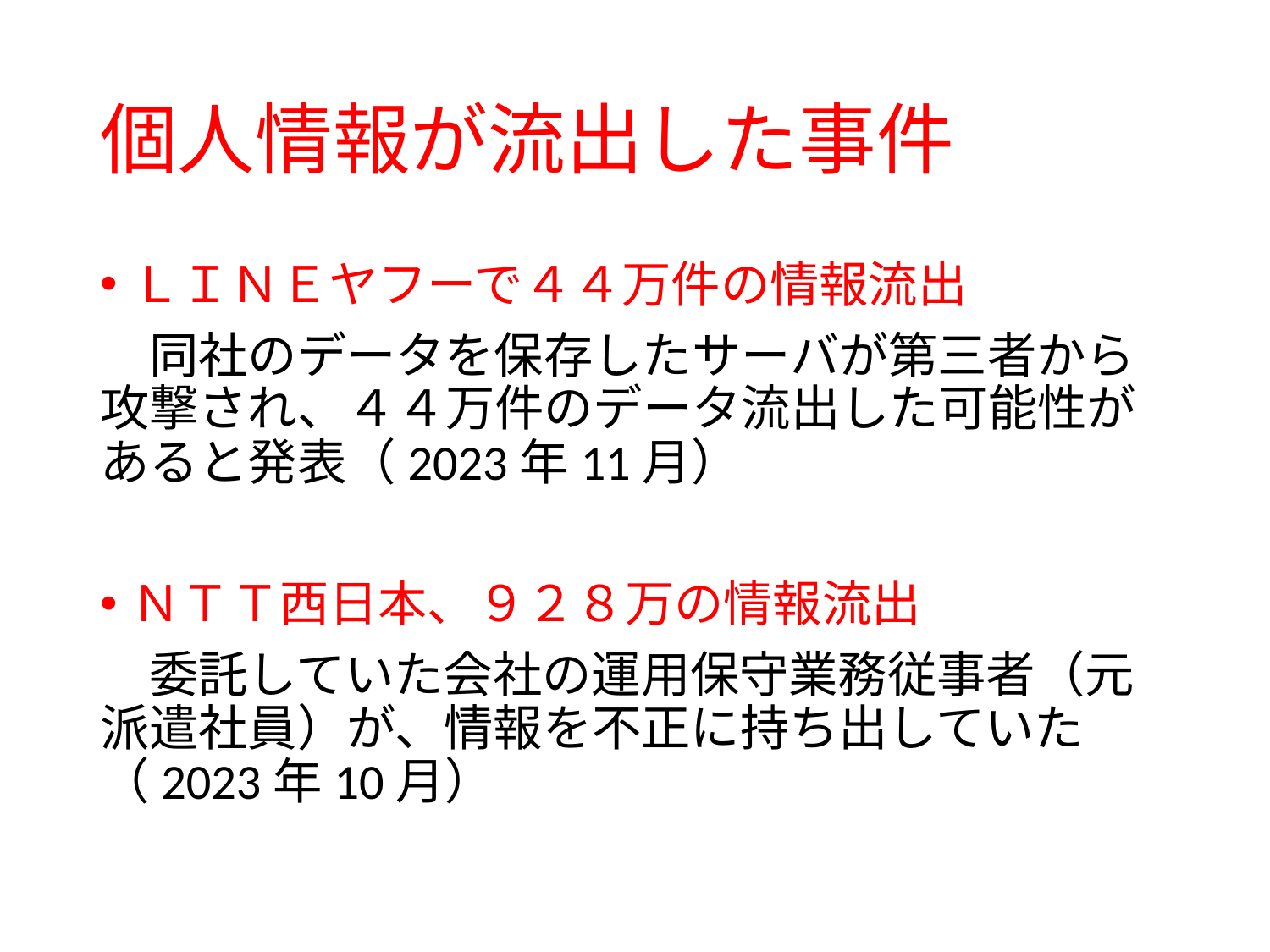

# 個人情報が流出した事件
ＬＩＮＥヤフーで４４万件の情報流出
　同社のデータを保存したサーバが第三者から攻撃され、４４万件のデータ流出した可能性があると発表（2023年11月）

ＮＴＴ西日本、９２８万の情報流出
　委託していた会社の運用保守業務従事者（元派遣社員）が、情報を不正に持ち出していた（2023年10月）